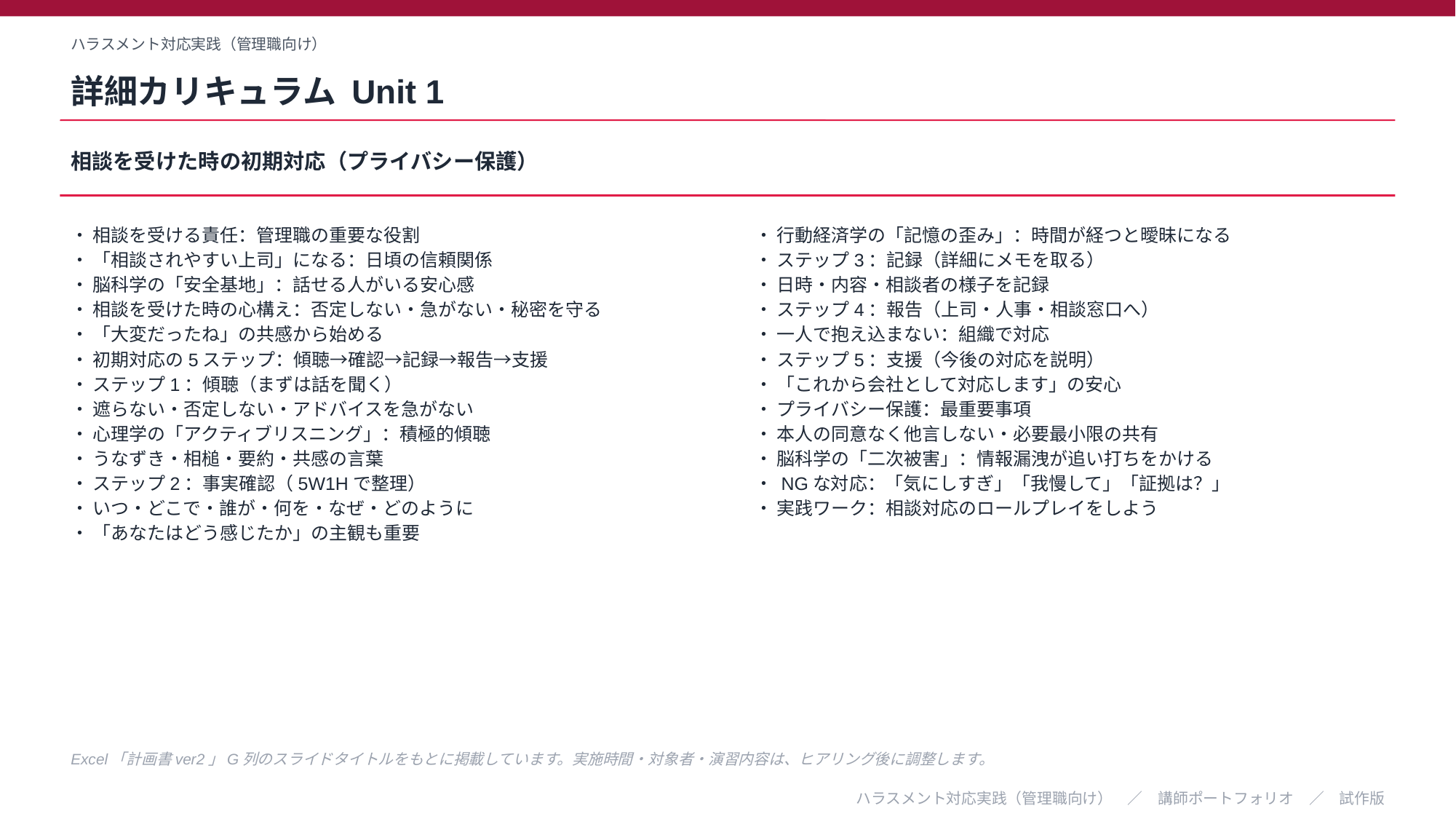

ハラスメント対応実践（管理職向け）
詳細カリキュラム Unit 1

相談を受けた時の初期対応（プライバシー保護）

・ 相談を受ける責任：管理職の重要な役割
・ 「相談されやすい上司」になる：日頃の信頼関係
・ 脳科学の「安全基地」：話せる人がいる安心感
・ 相談を受けた時の心構え：否定しない・急がない・秘密を守る
・ 「大変だったね」の共感から始める
・ 初期対応の5ステップ：傾聴→確認→記録→報告→支援
・ ステップ1：傾聴（まずは話を聞く）
・ 遮らない・否定しない・アドバイスを急がない
・ 心理学の「アクティブリスニング」：積極的傾聴
・ うなずき・相槌・要約・共感の言葉
・ ステップ2：事実確認（5W1Hで整理）
・ いつ・どこで・誰が・何を・なぜ・どのように
・ 「あなたはどう感じたか」の主観も重要
・ 行動経済学の「記憶の歪み」：時間が経つと曖昧になる
・ ステップ3：記録（詳細にメモを取る）
・ 日時・内容・相談者の様子を記録
・ ステップ4：報告（上司・人事・相談窓口へ）
・ 一人で抱え込まない：組織で対応
・ ステップ5：支援（今後の対応を説明）
・ 「これから会社として対応します」の安心
・ プライバシー保護：最重要事項
・ 本人の同意なく他言しない・必要最小限の共有
・ 脳科学の「二次被害」：情報漏洩が追い打ちをかける
・ NGな対応：「気にしすぎ」「我慢して」「証拠は？」
・ 実践ワーク：相談対応のロールプレイをしよう
Excel「計画書ver2」G列のスライドタイトルをもとに掲載しています。実施時間・対象者・演習内容は、ヒアリング後に調整します。
ハラスメント対応実践（管理職向け）　／　講師ポートフォリオ　／　試作版